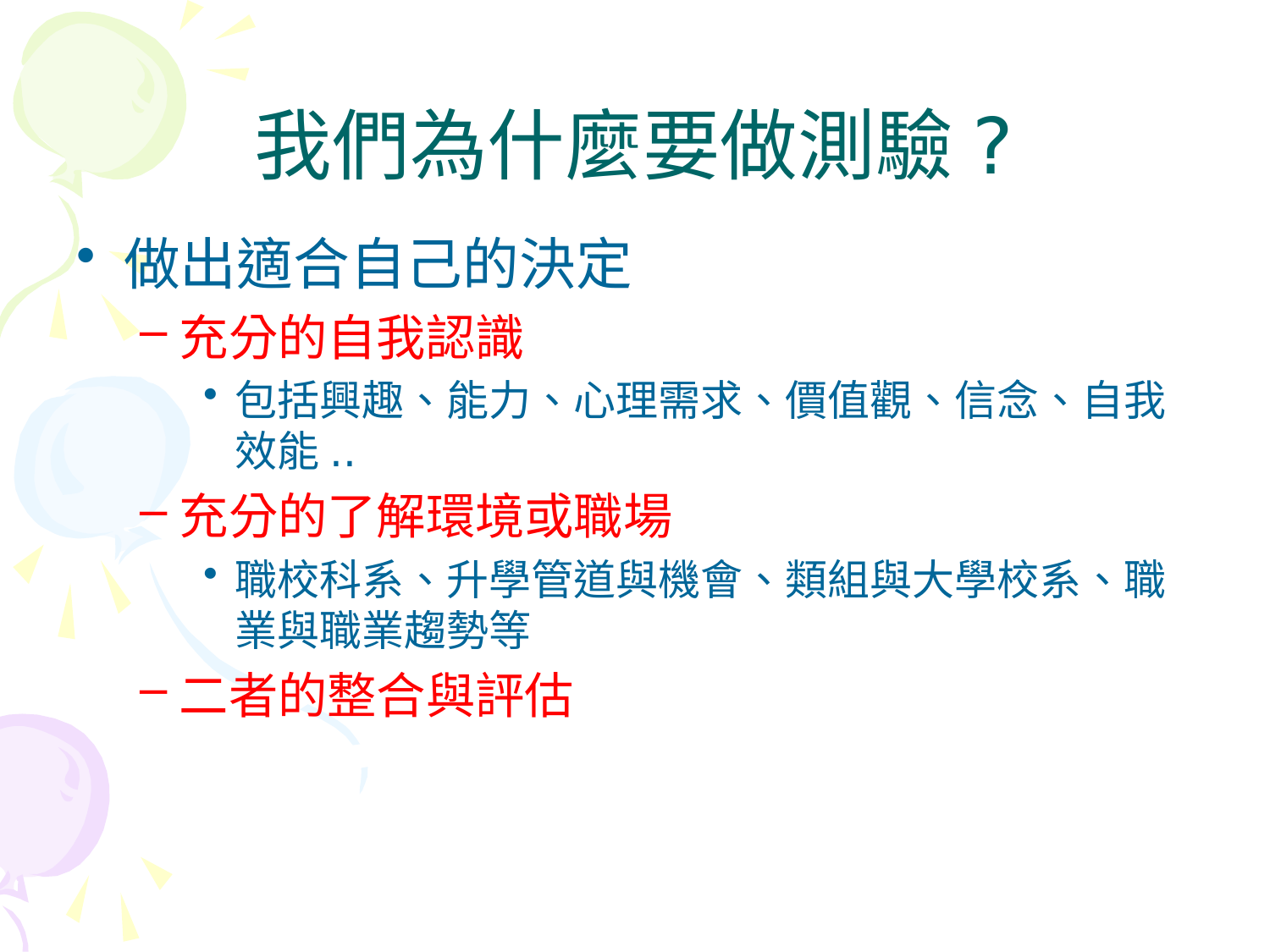

# 我們為什麼要做測驗?
做出適合自己的決定
充分的自我認識
包括興趣、能力、心理需求、價值觀、信念、自我效能..
充分的了解環境或職場
職校科系、升學管道與機會、類組與大學校系、職業與職業趨勢等
二者的整合與評估